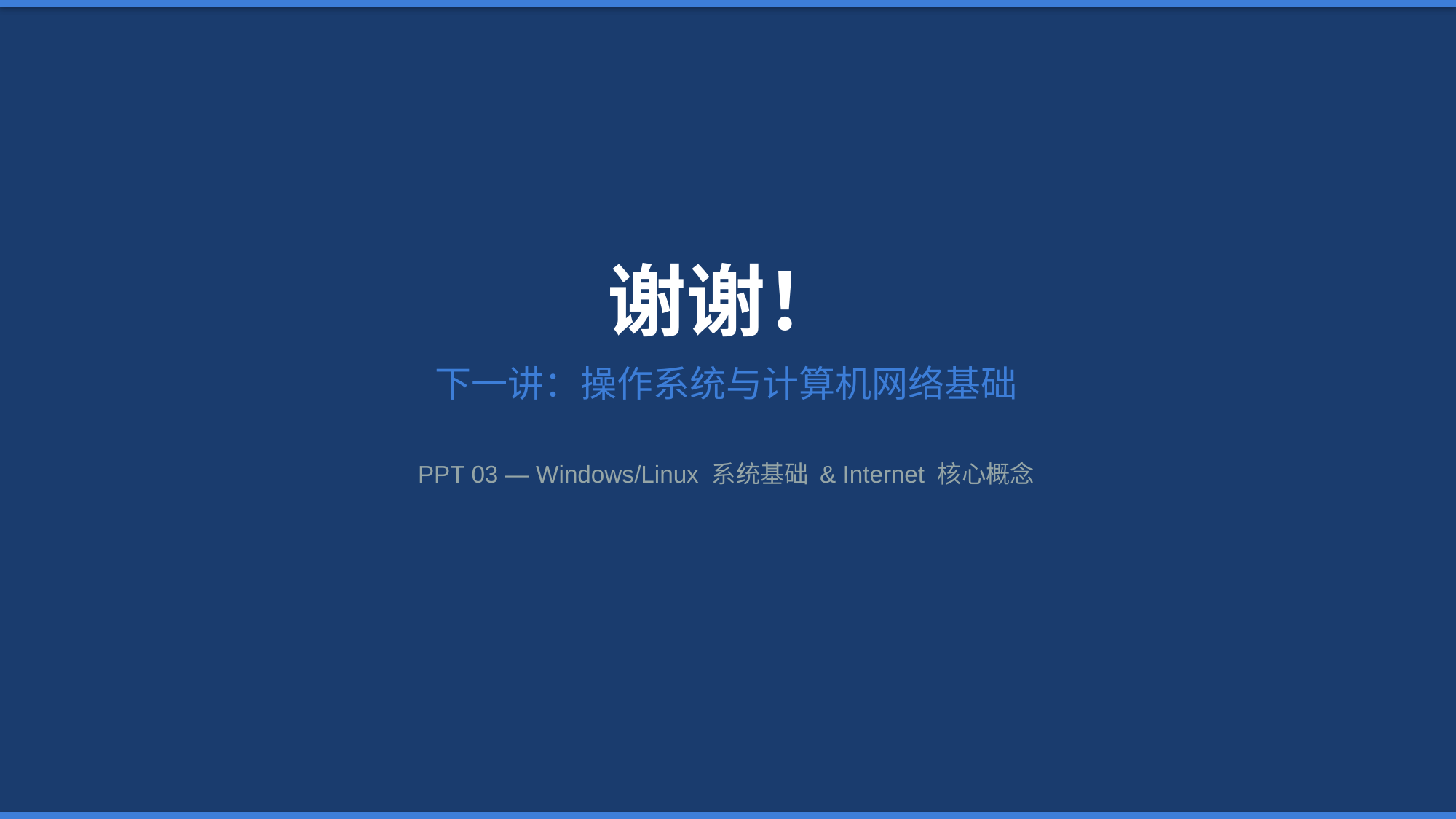

谢谢！
下一讲：操作系统与计算机网络基础
PPT 03 — Windows/Linux 系统基础 & Internet 核心概念